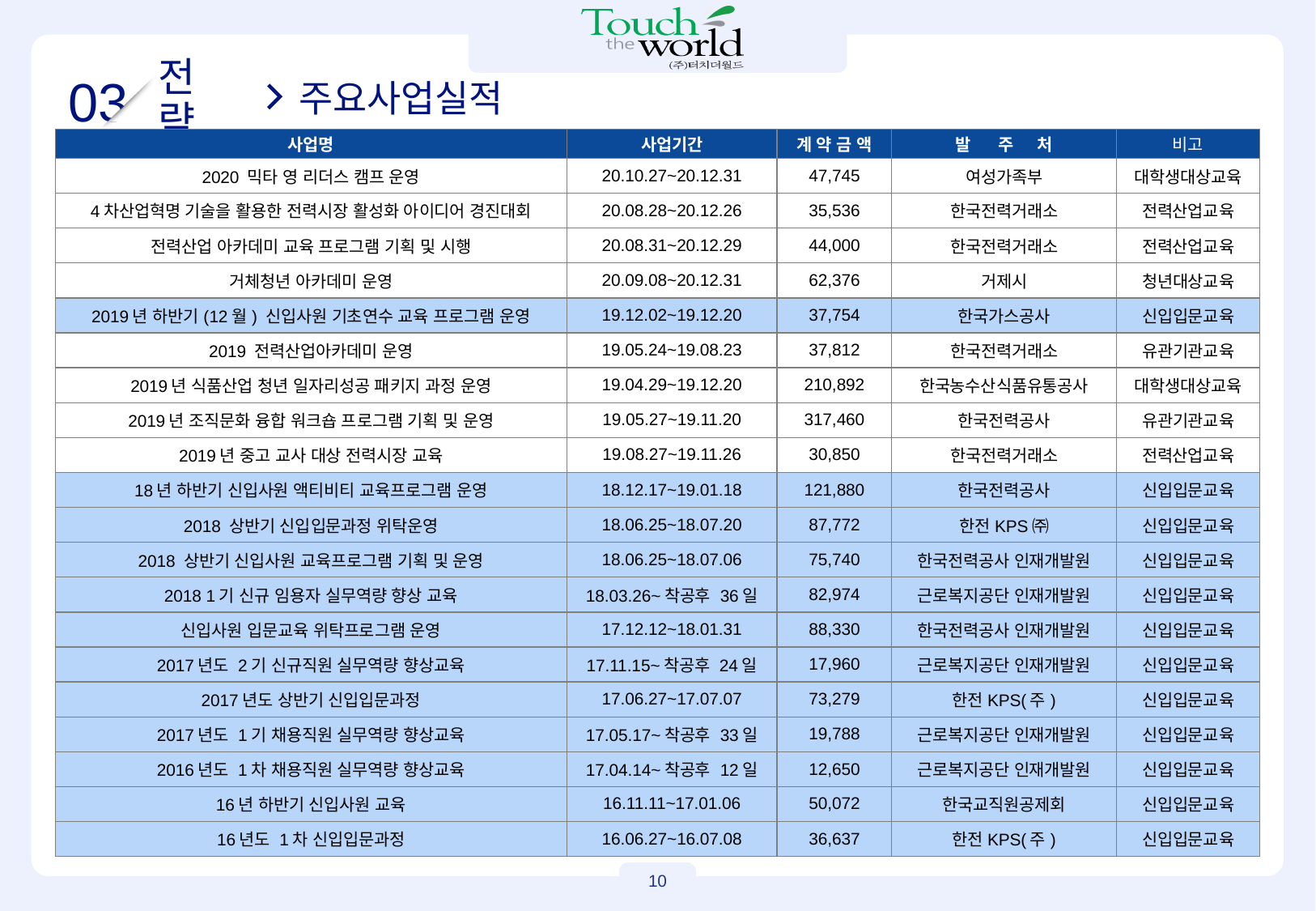

주요사업실적
# 전 략

| 사업명 | 사업기간 | 계 약 금 액 | 발 주 처 | 비고 |
| --- | --- | --- | --- | --- |
| 2020 믹타 영 리더스 캠프 운영 | 20.10.27~20.12.31 | 47,745 | 여성가족부 | 대학생대상교육 |
| 4차산업혁명 기술을 활용한 전력시장 활성화 아이디어 경진대회 | 20.08.28~20.12.26 | 35,536 | 한국전력거래소 | 전력산업교육 |
| 전력산업 아카데미 교육 프로그램 기획 및 시행 | 20.08.31~20.12.29 | 44,000 | 한국전력거래소 | 전력산업교육 |
| 거체청년 아카데미 운영 | 20.09.08~20.12.31 | 62,376 | 거제시 | 청년대상교육 |
| 2019년 하반기(12월) 신입사원 기초연수 교육 프로그램 운영 | 19.12.02~19.12.20 | 37,754 | 한국가스공사 | 신입입문교육 |
| 2019 전력산업아카데미 운영 | 19.05.24~19.08.23 | 37,812 | 한국전력거래소 | 유관기관교육 |
| 2019년 식품산업 청년 일자리성공 패키지 과정 운영 | 19.04.29~19.12.20 | 210,892 | 한국농수산식품유통공사 | 대학생대상교육 |
| 2019년 조직문화 융합 워크숍 프로그램 기획 및 운영 | 19.05.27~19.11.20 | 317,460 | 한국전력공사 | 유관기관교육 |
| 2019년 중고 교사 대상 전력시장 교육 | 19.08.27~19.11.26 | 30,850 | 한국전력거래소 | 전력산업교육 |
| 18년 하반기 신입사원 액티비티 교육프로그램 운영 | 18.12.17~19.01.18 | 121,880 | 한국전력공사 | 신입입문교육 |
| 2018 상반기 신입입문과정 위탁운영 | 18.06.25~18.07.20 | 87,772 | 한전KPS㈜ | 신입입문교육 |
| 2018 상반기 신입사원 교육프로그램 기획 및 운영 | 18.06.25~18.07.06 | 75,740 | 한국전력공사 인재개발원 | 신입입문교육 |
| 2018 1기 신규 임용자 실무역량 향상 교육 | 18.03.26~착공후 36일 | 82,974 | 근로복지공단 인재개발원 | 신입입문교육 |
| 신입사원 입문교육 위탁프로그램 운영 | 17.12.12~18.01.31 | 88,330 | 한국전력공사 인재개발원 | 신입입문교육 |
| 2017년도 2기 신규직원 실무역량 향상교육 | 17.11.15~착공후 24일 | 17,960 | 근로복지공단 인재개발원 | 신입입문교육 |
| 2017년도 상반기 신입입문과정 | 17.06.27~17.07.07 | 73,279 | 한전KPS(주) | 신입입문교육 |
| 2017년도 1기 채용직원 실무역량 향상교육 | 17.05.17~착공후 33일 | 19,788 | 근로복지공단 인재개발원 | 신입입문교육 |
| 2016년도 1차 채용직원 실무역량 향상교육 | 17.04.14~착공후 12일 | 12,650 | 근로복지공단 인재개발원 | 신입입문교육 |
| 16년 하반기 신입사원 교육 | 16.11.11~17.01.06 | 50,072 | 한국교직원공제회 | 신입입문교육 |
| 16년도 1차 신입입문과정 | 16.06.27~16.07.08 | 36,637 | 한전KPS(주) | 신입입문교육 |